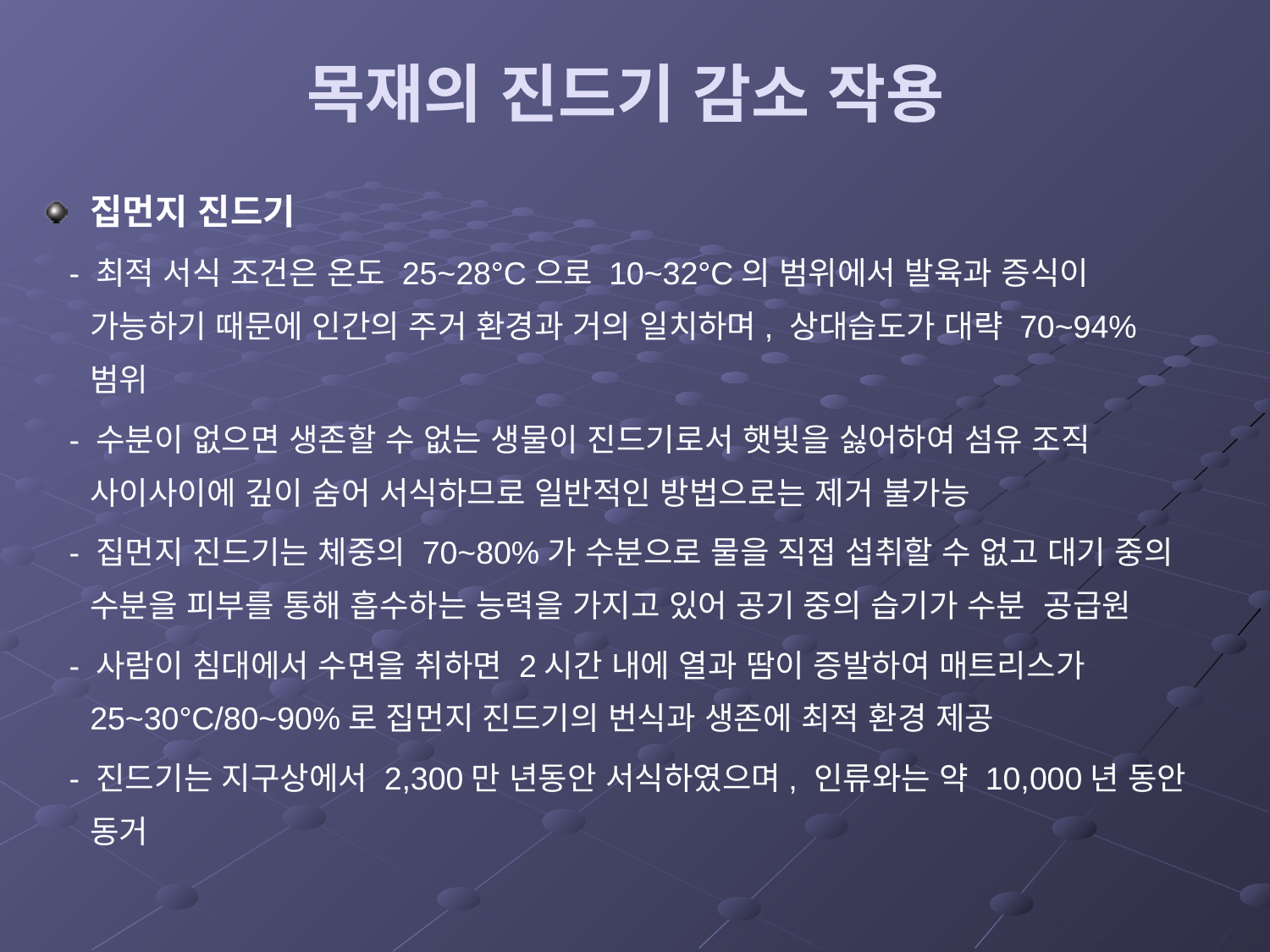

# 목재의 진드기 감소 작용
집먼지 진드기
   - 최적 서식 조건은 온도 25~28°C으로 10~32°C의 범위에서 발육과 증식이 가능하기 때문에 인간의 주거 환경과 거의 일치하며, 상대습도가 대략 70~94% 범위
   - 수분이 없으면 생존할 수 없는 생물이 진드기로서 햇빛을 싫어하여 섬유 조직 사이사이에 깊이 숨어 서식하므로 일반적인 방법으로는 제거 불가능
   - 집먼지 진드기는 체중의 70~80%가 수분으로 물을 직접 섭취할 수 없고 대기 중의 수분을 피부를 통해 흡수하는 능력을 가지고 있어 공기 중의 습기가 수분  공급원
   - 사람이 침대에서 수면을 취하면 2시간 내에 열과 땀이 증발하여 매트리스가 25~30°C/80~90%로 집먼지 진드기의 번식과 생존에 최적 환경 제공
   - 진드기는 지구상에서 2,300만 년동안 서식하였으며, 인류와는 약 10,000년 동안 동거